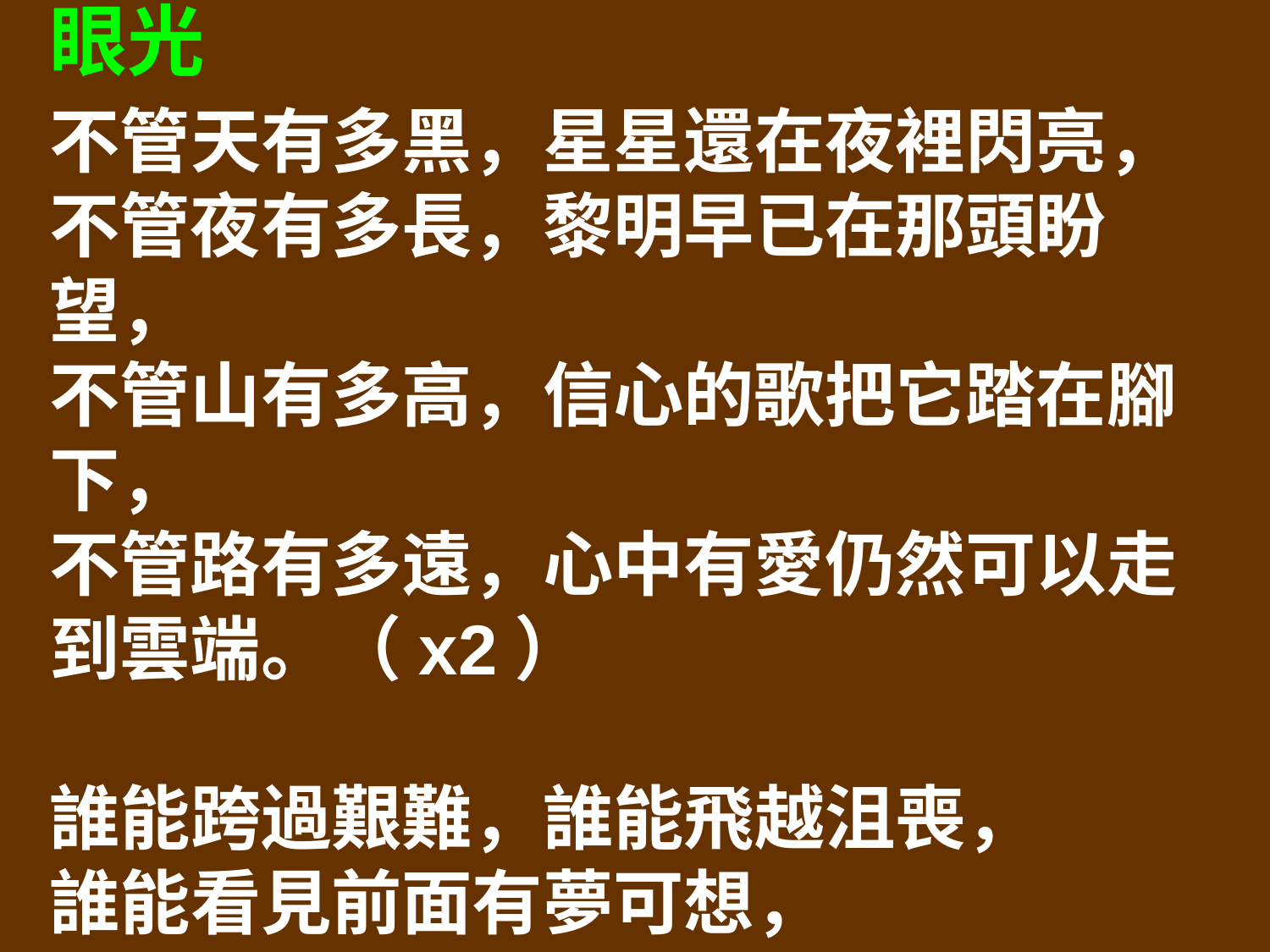

眼光
不管天有多黑，星星還在夜裡閃亮，
不管夜有多長，黎明早已在那頭盼望，
不管山有多高，信心的歌把它踏在腳下，
不管路有多遠，心中有愛仍然可以走到雲端。（x2）

誰能跨過艱難，誰能飛越沮喪，
誰能看見前面有夢可想，
上帝的心看見希望，你的心裡要有眼光。（x2）

哦！你的心裡要有眼光。